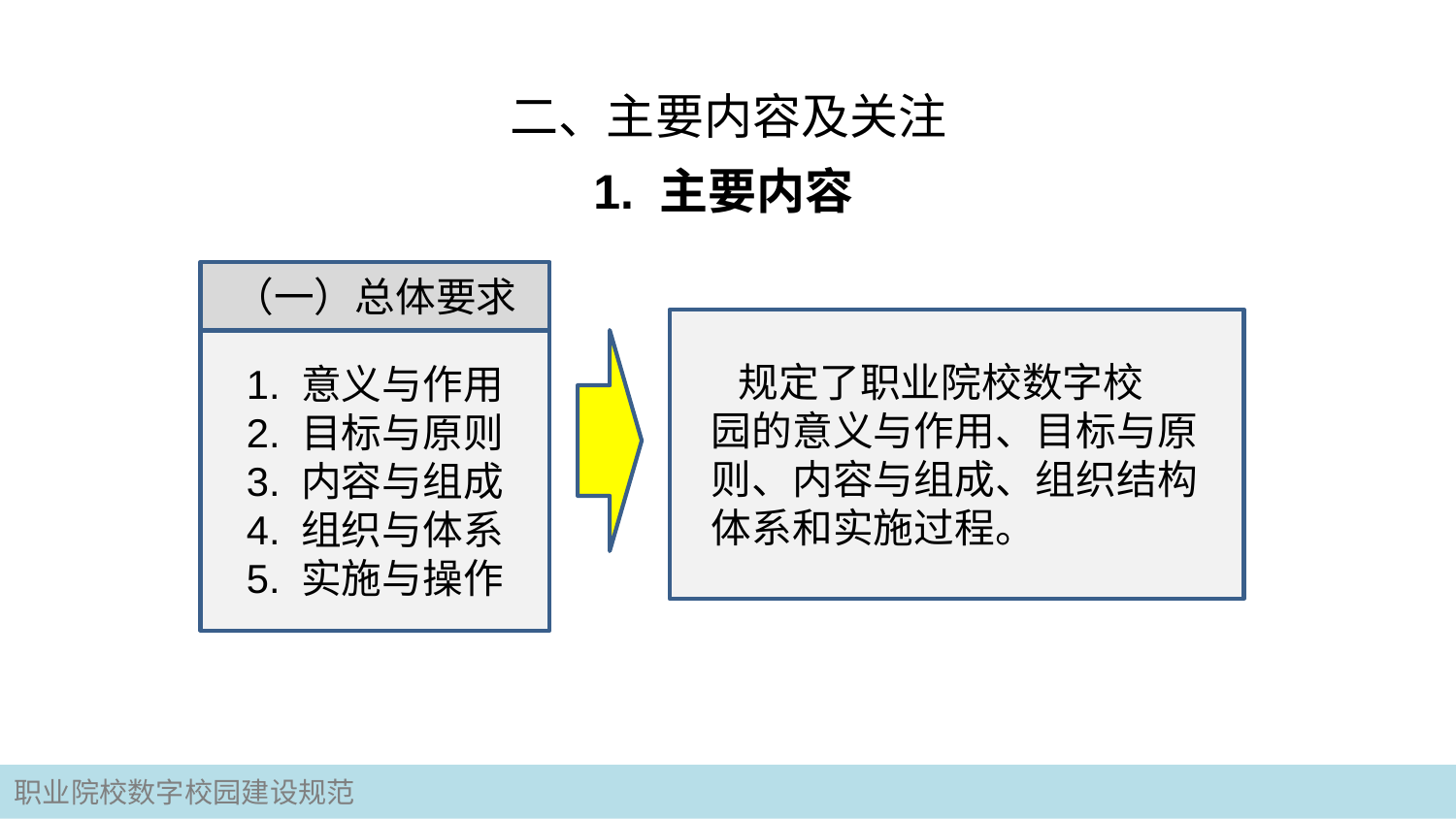

# 二、主要内容及关注
1. 主要内容
（一）总体要求
     规定了职业院校数字校
  园的意义与作用、目标与原
  则、内容与组成、组织结构
  体系和实施过程。

1. 意义与作用
2. 目标与原则
3. 内容与组成
4. 组织与体系
5. 实施与操作
职业院校数字校园建设规范